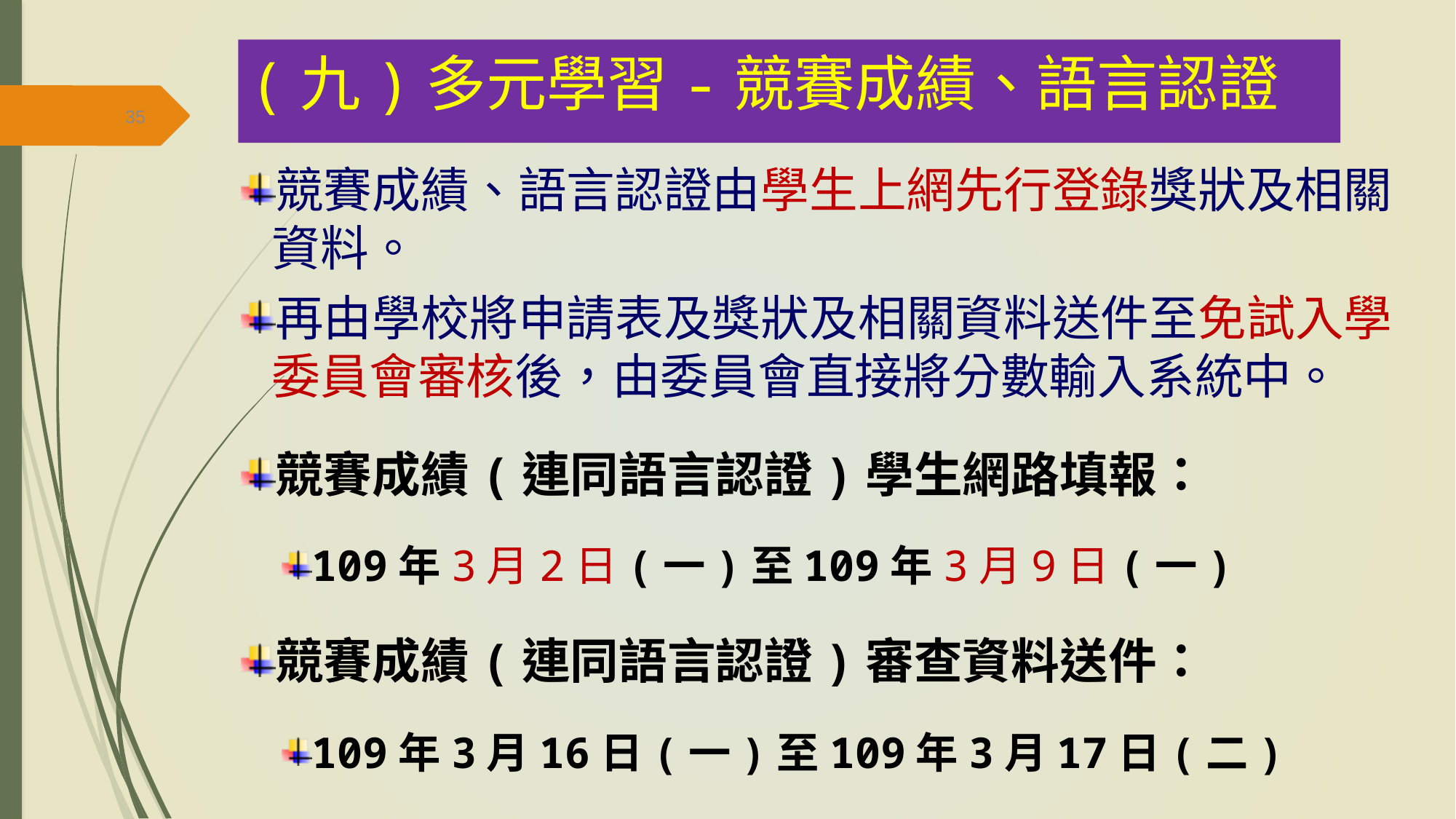

(九)多元學習-競賽成績、語言認證
35
競賽成績、語言認證由學生上網先行登錄獎狀及相關資料。
再由學校將申請表及獎狀及相關資料送件至免試入學委員會審核後，由委員會直接將分數輸入系統中。
競賽成績(連同語言認證)學生網路填報：
109年3月2日(一)至109年3月9日(一)
競賽成績(連同語言認證)審查資料送件：
109年3月16日(一)至109年3月17日(二)